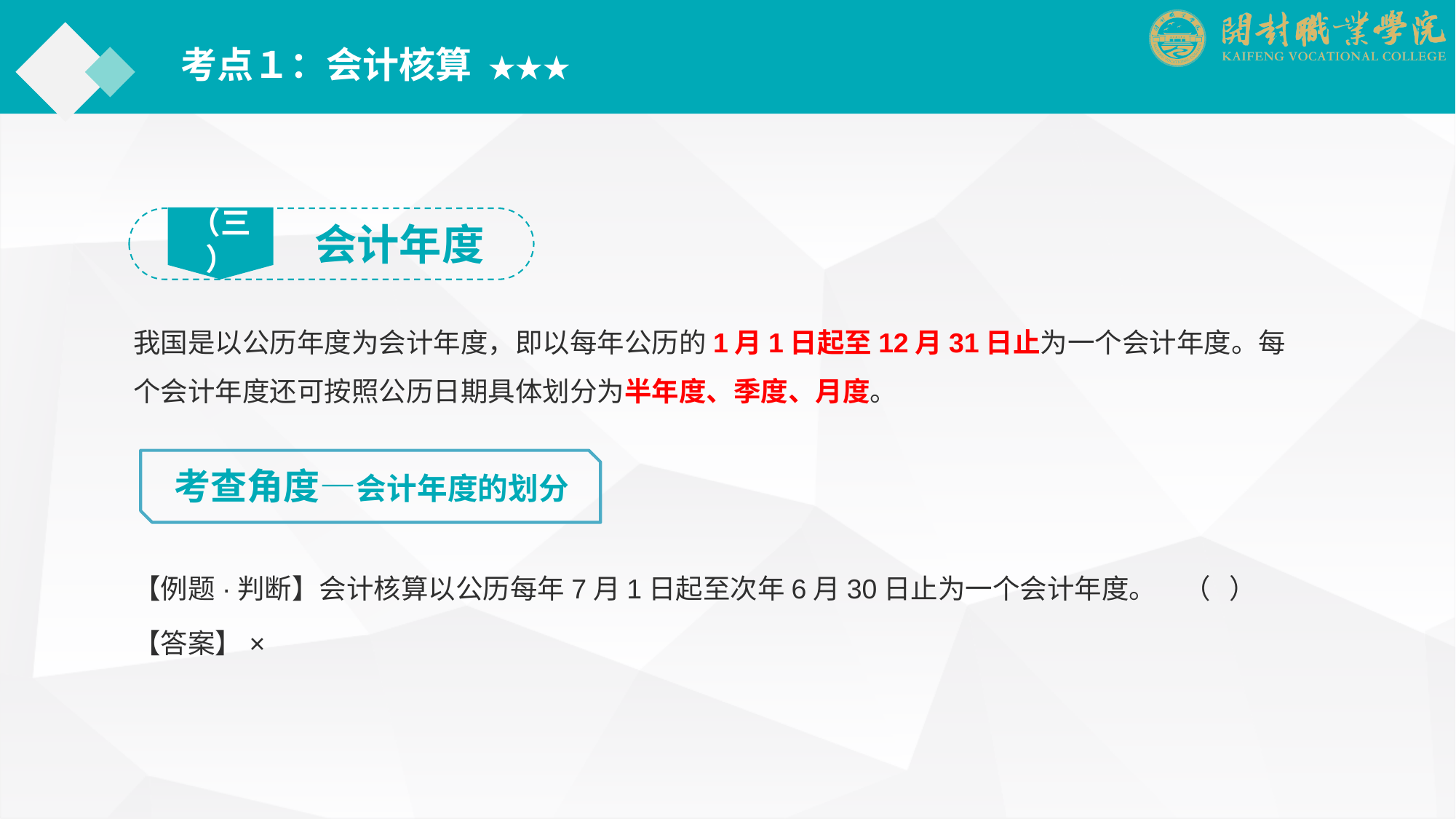

考点１：会计核算  ★★★

（三）

会计年度
我国是以公历年度为会计年度，即以每年公历的1月1日起至12月31日止为一个会计年度。每个会计年度还可按照公历日期具体划分为半年度、季度、月度。

考查角度—会计年度的划分
【例题·判断】会计核算以公历每年7月1日起至次年6月30日止为一个会计年度。　（   ）
【答案】×